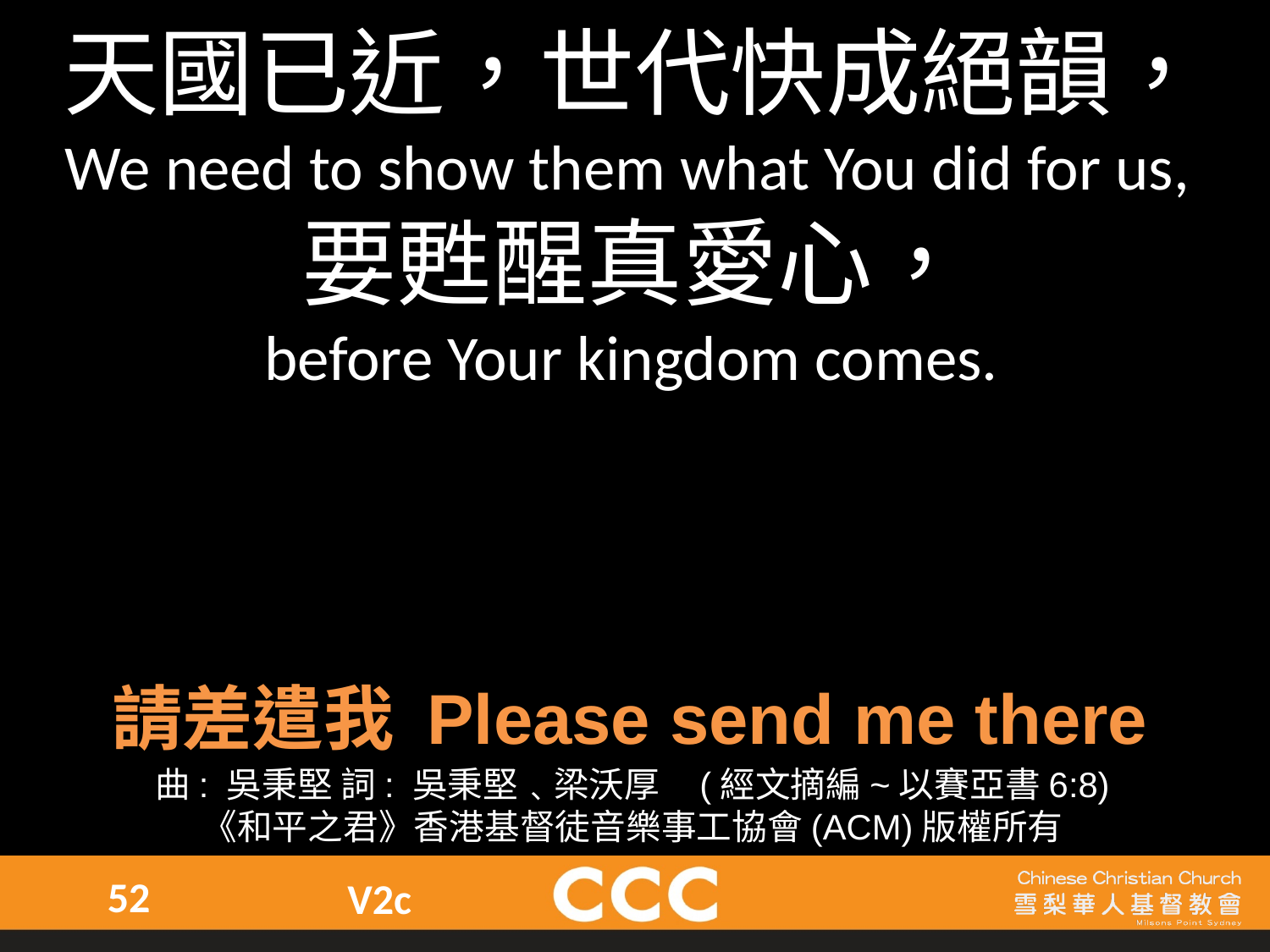

天國已近，世代快成絕韻，
We need to show them what You did for us,
要甦醒真愛心，
到before Your kingdom comes.？
請差遣我 Please send me there
曲: 吳秉堅 詞: 吳秉堅﹑梁沃厚    (經文摘編~以賽亞書6:8)
《和平之君》香港基督徒音樂事工協會(ACM)版權所有
52
V2c